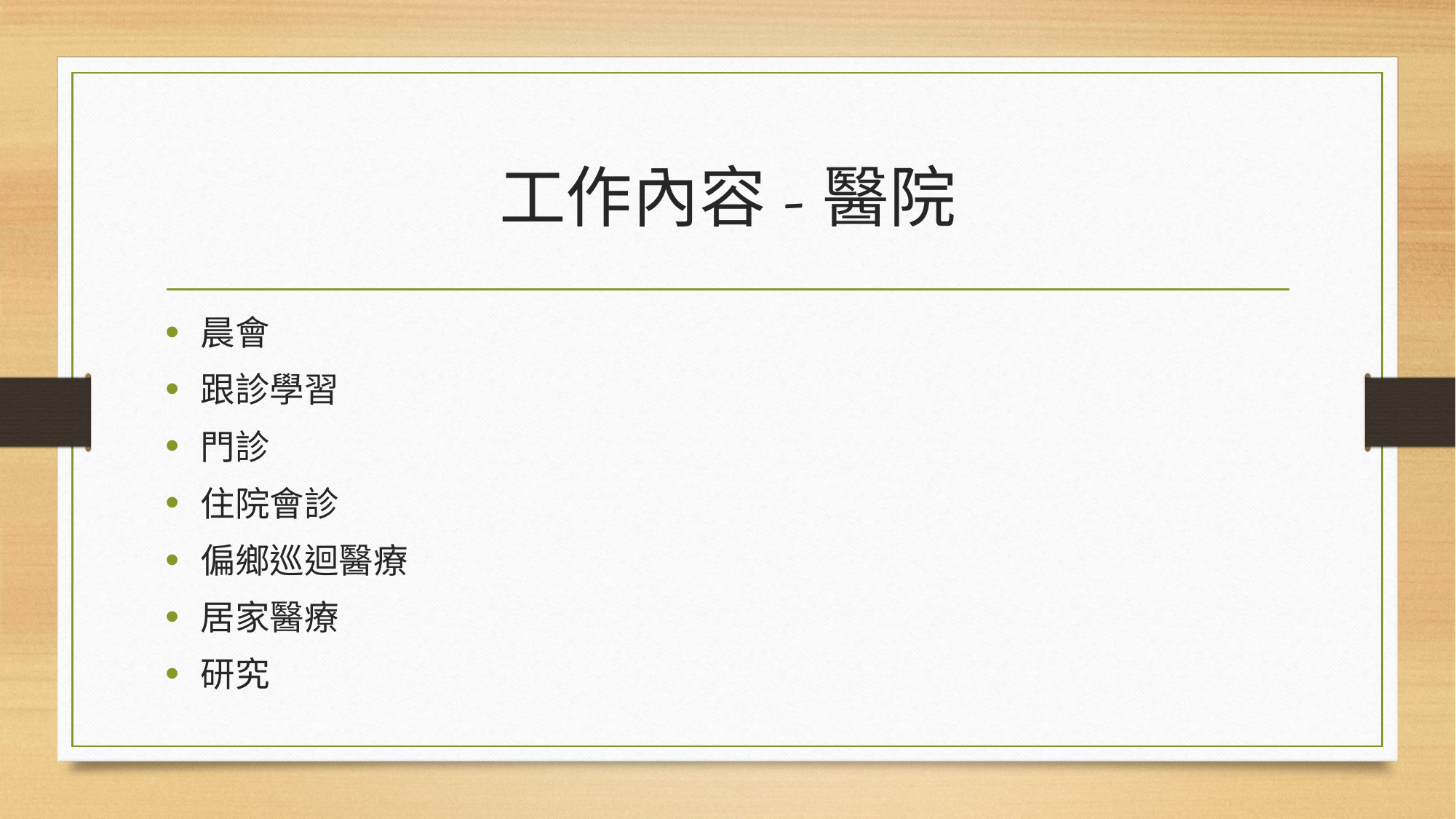

# 工作內容-醫院
晨會
跟診學習
門診
住院會診
偏鄉巡迴醫療
居家醫療
研究